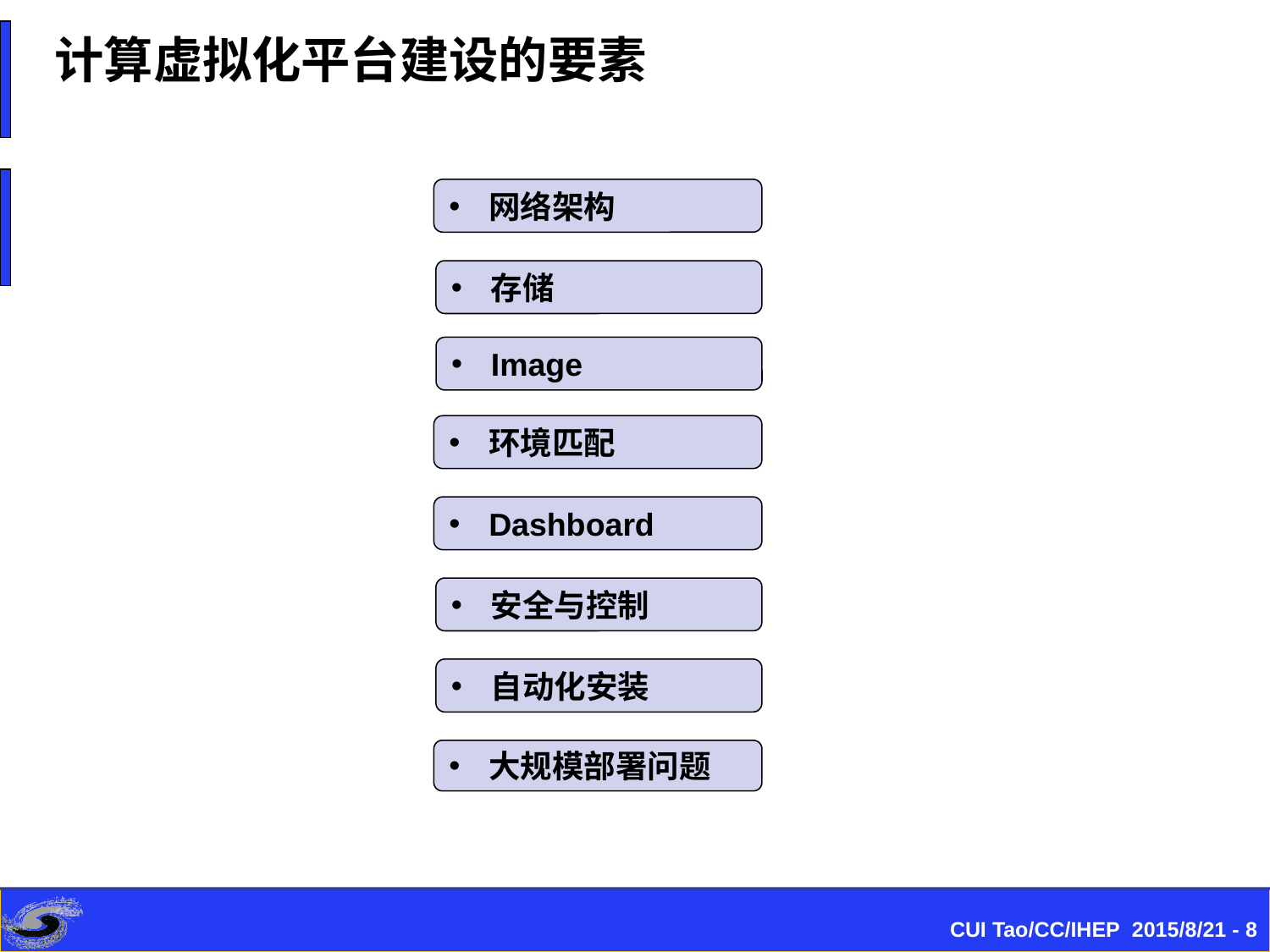

计算虚拟化平台建设的要素
网络架构
存储
Image
环境匹配
Dashboard
安全与控制
自动化安装
大规模部署问题
CUI Tao/CC/IHEP  2015/8/21 - 8